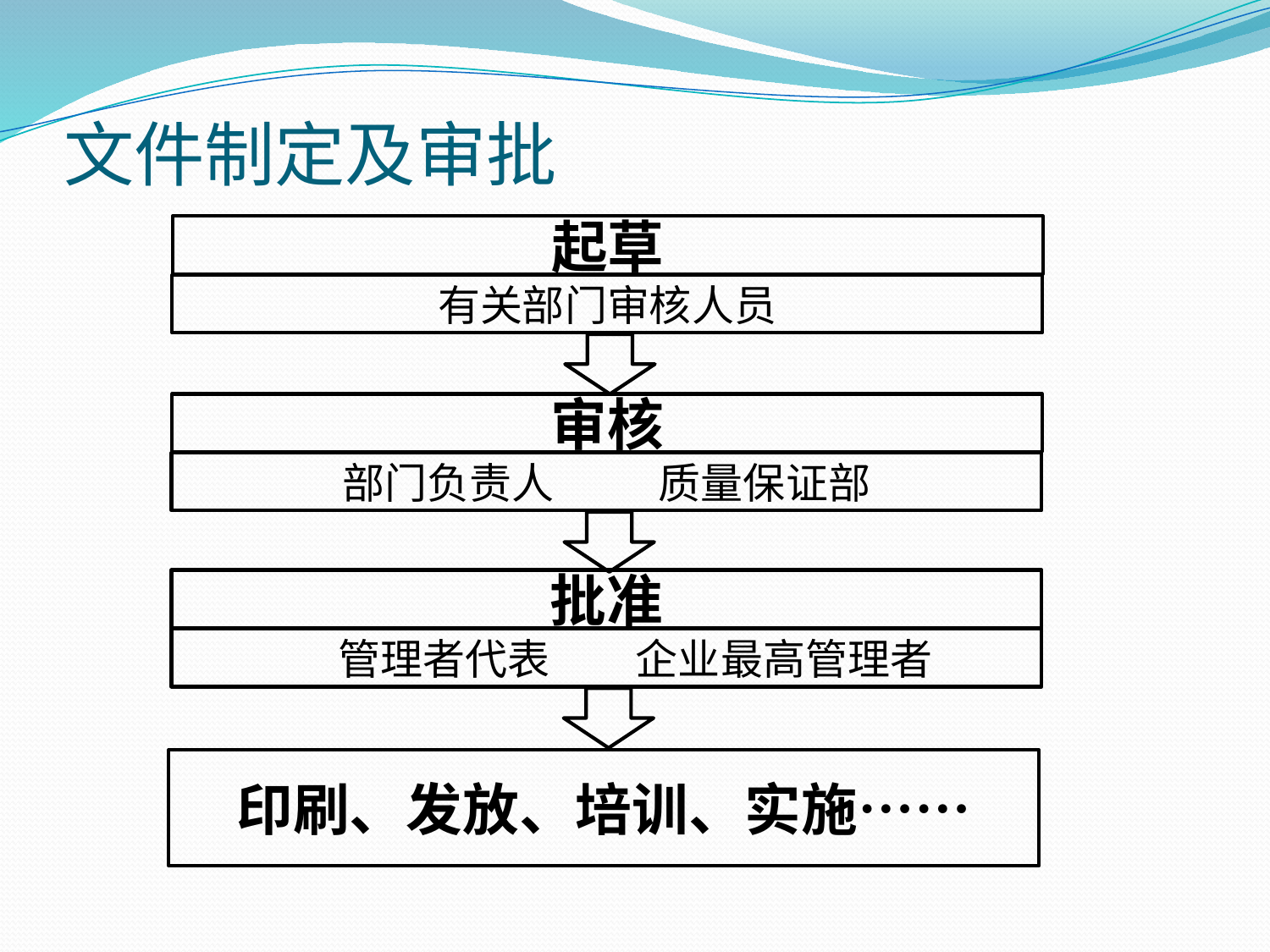

# 文件制定及审批
起草
有关部门审核人员

审核
部门负责人           质量保证部

批准
     管理者代表         企业最高管理者

印刷、发放、培训、实施……